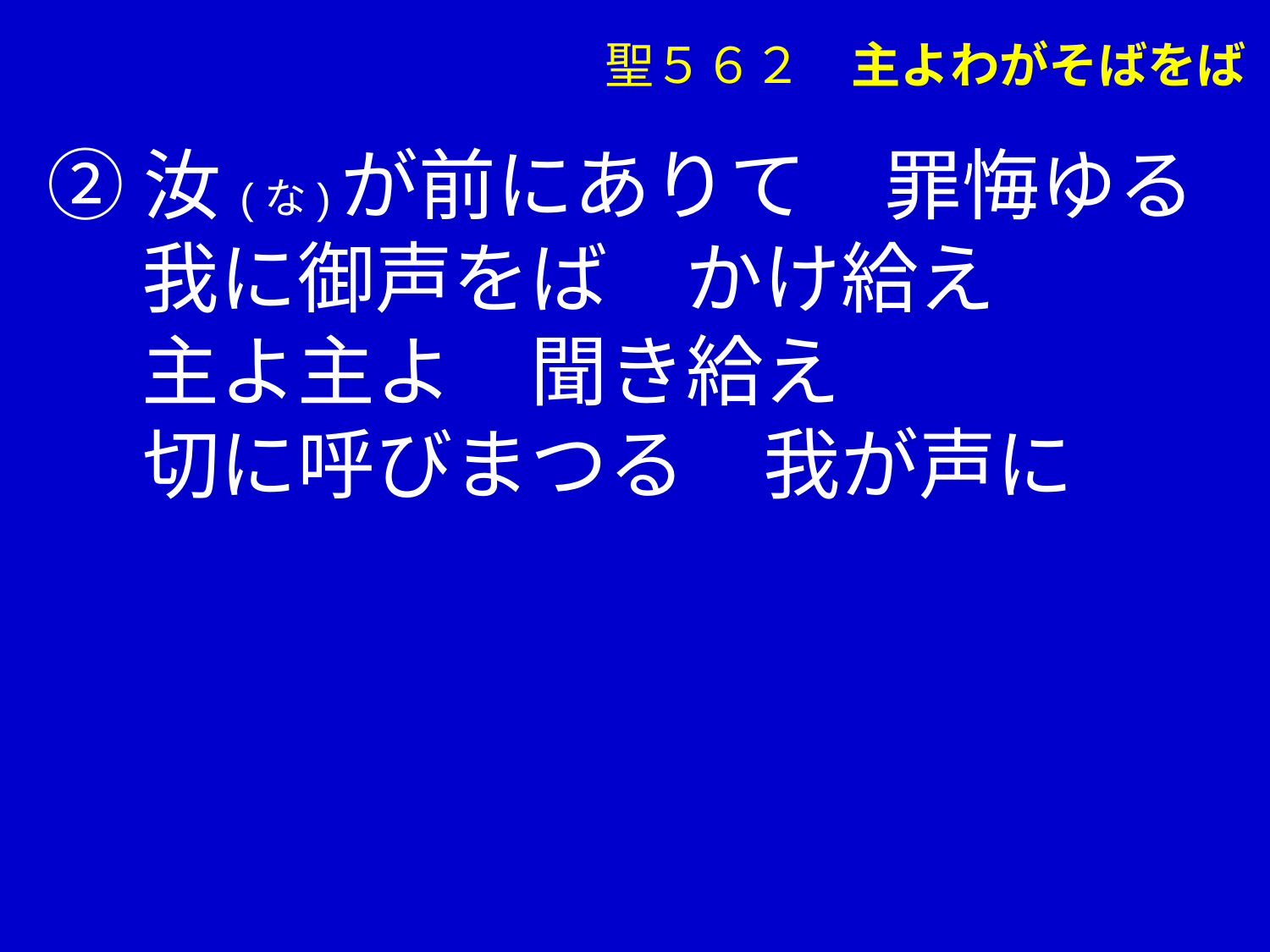

聖５６２　主よわがそばをば
②汝(な)が前にありて　罪悔ゆる
　 我に御声をば　かけ給え
　 主よ主よ　聞き給え
　 切に呼びまつる　我が声に